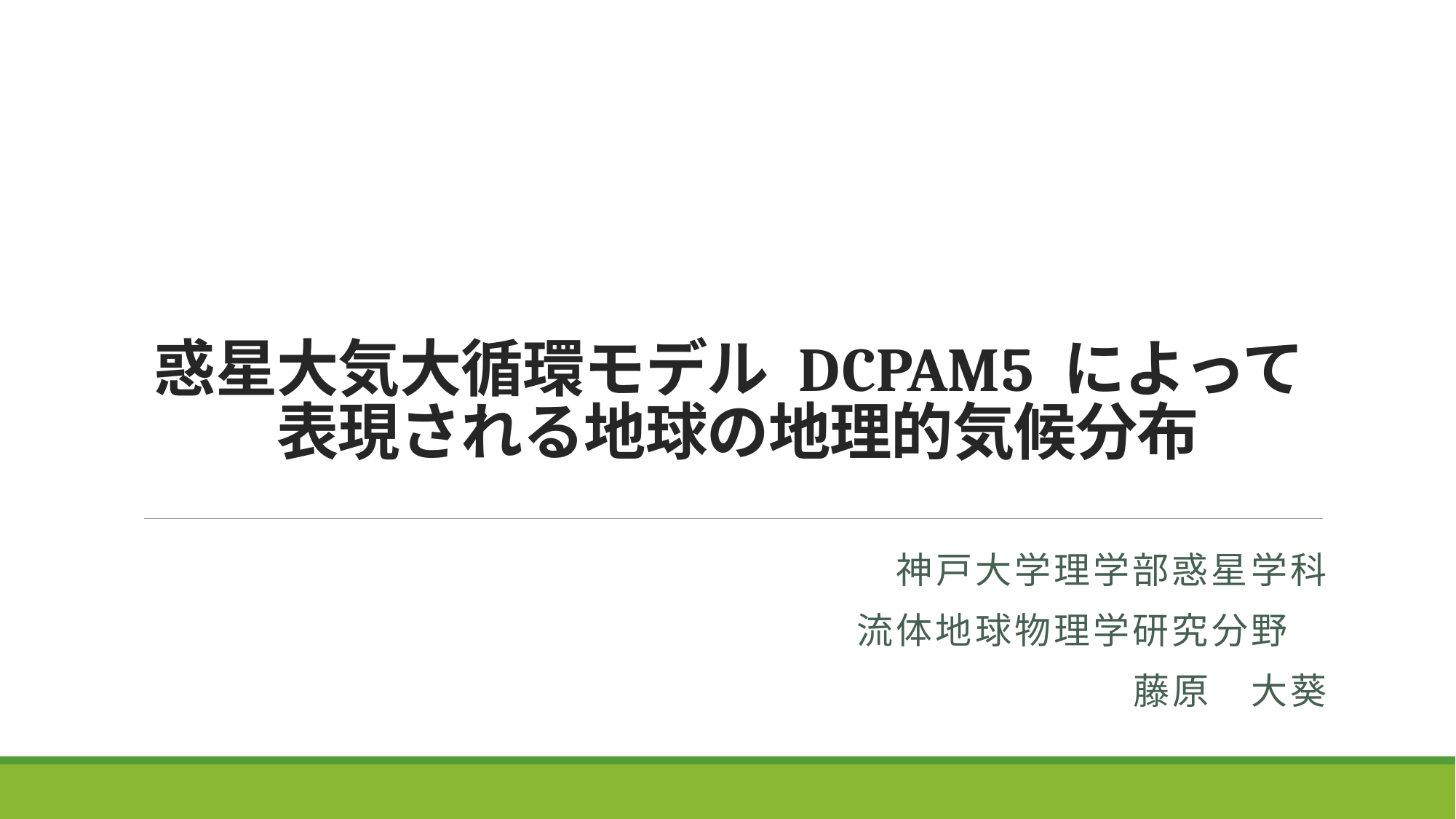

惑星大気大循環モデル DCPAM5 によって　　表現される地球の地理的気候分布
神戸大学理学部惑星学科
流体地球物理学研究分野
藤原　大葵